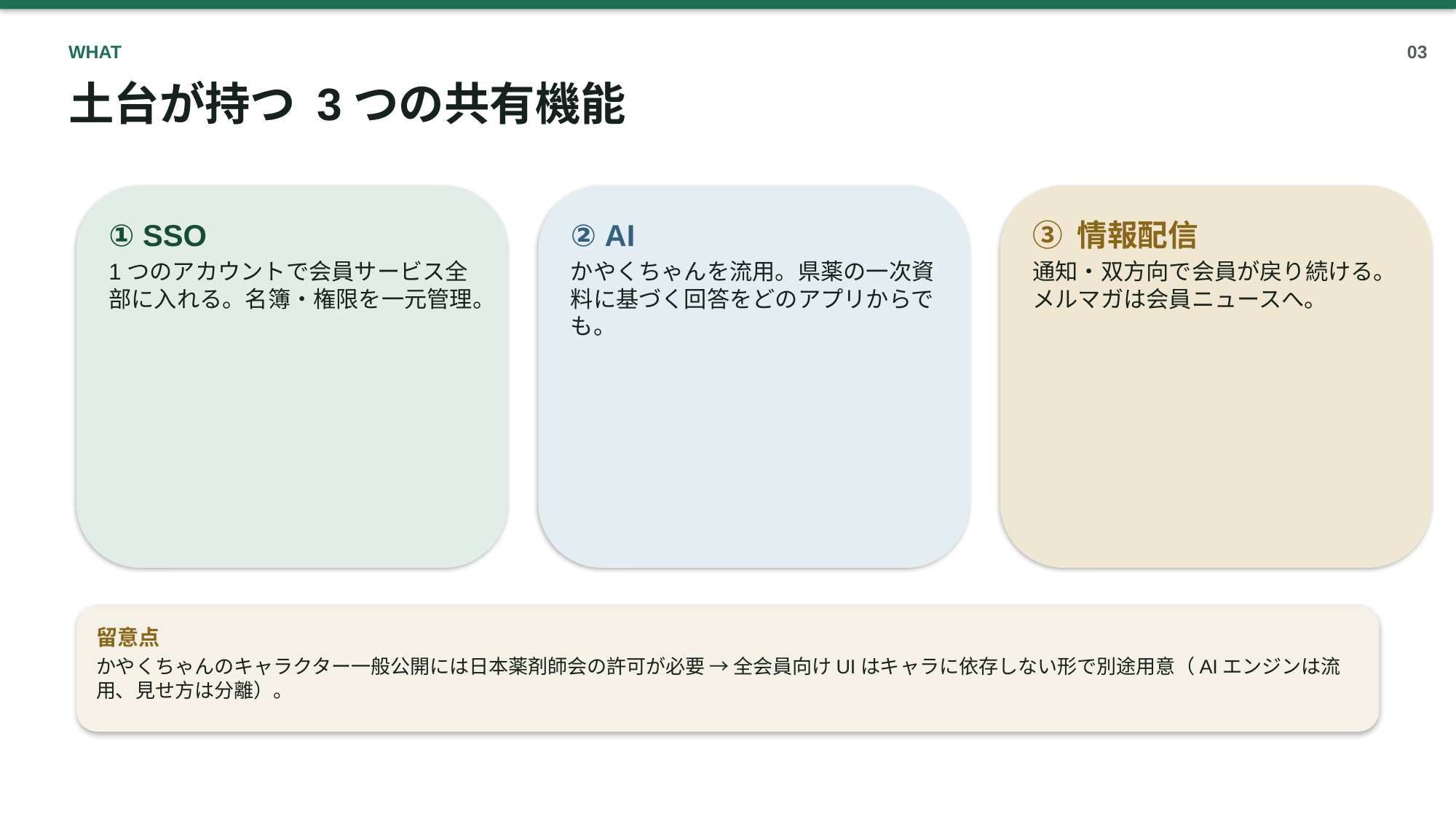

WHAT
03
土台が持つ 3つの共有機能
① SSO
1つのアカウントで会員サービス全部に入れる。名簿・権限を一元管理。
② AI
かやくちゃんを流用。県薬の一次資料に基づく回答をどのアプリからでも。
③ 情報配信
通知・双方向で会員が戻り続ける。メルマガは会員ニュースへ。
留意点
かやくちゃんのキャラクター一般公開には日本薬剤師会の許可が必要 → 全会員向けUIはキャラに依存しない形で別途用意（AIエンジンは流用、見せ方は分離）。